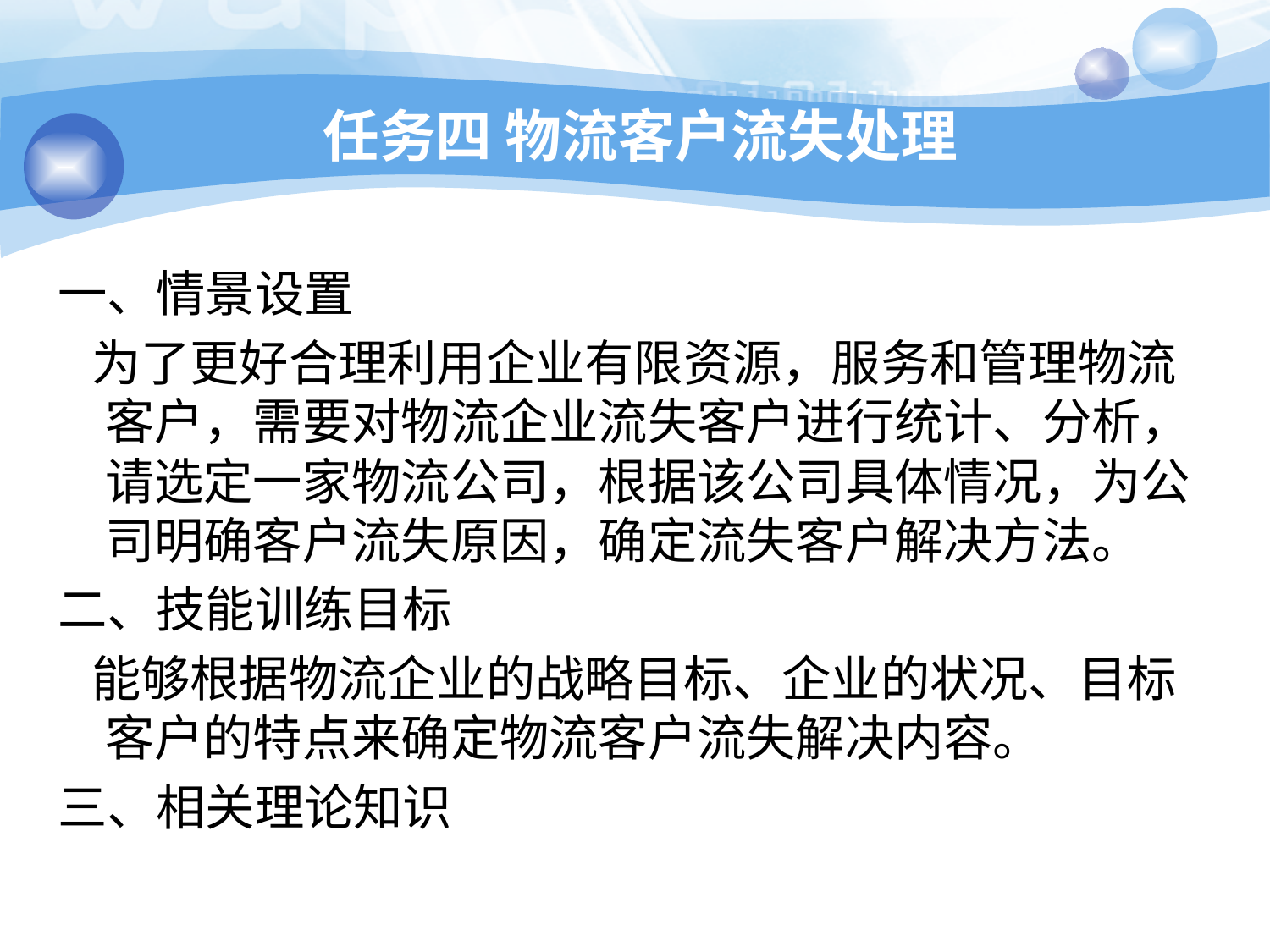

# 任务四 物流客户流失处理
一、情景设置
  为了更好合理利用企业有限资源，服务和管理物流客户，需要对物流企业流失客户进行统计、分析，请选定一家物流公司，根据该公司具体情况，为公司明确客户流失原因，确定流失客户解决方法。
二、技能训练目标
  能够根据物流企业的战略目标、企业的状况、目标客户的特点来确定物流客户流失解决内容。
三、相关理论知识